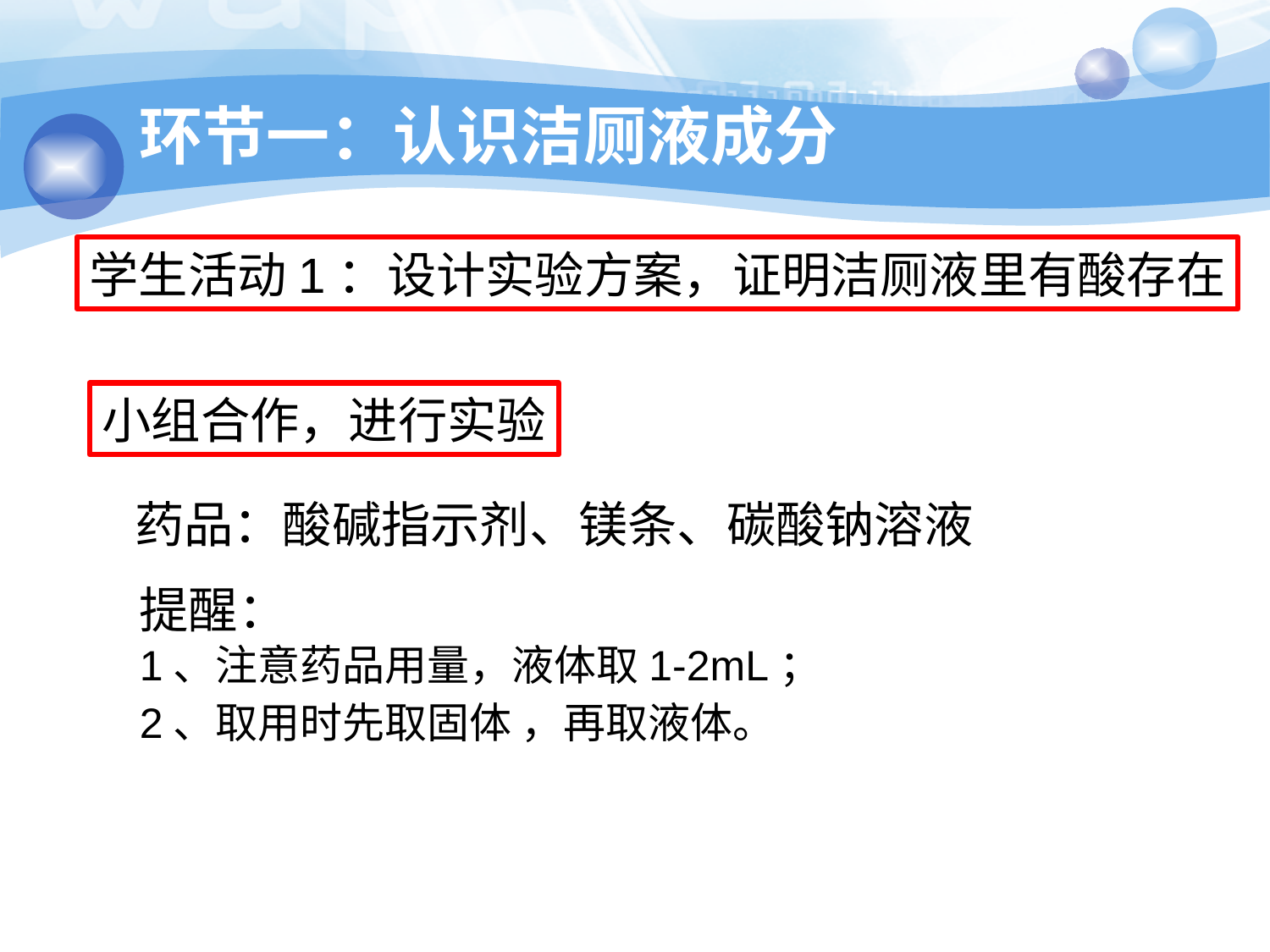

# 环节一：认识洁厕液成分
学生活动1：设计实验方案，证明洁厕液里有酸存在
小组合作，进行实验
药品：酸碱指示剂、镁条、碳酸钠溶液
提醒：
1、注意药品用量，液体取1-2mL；
2、取用时先取固体 ，再取液体。